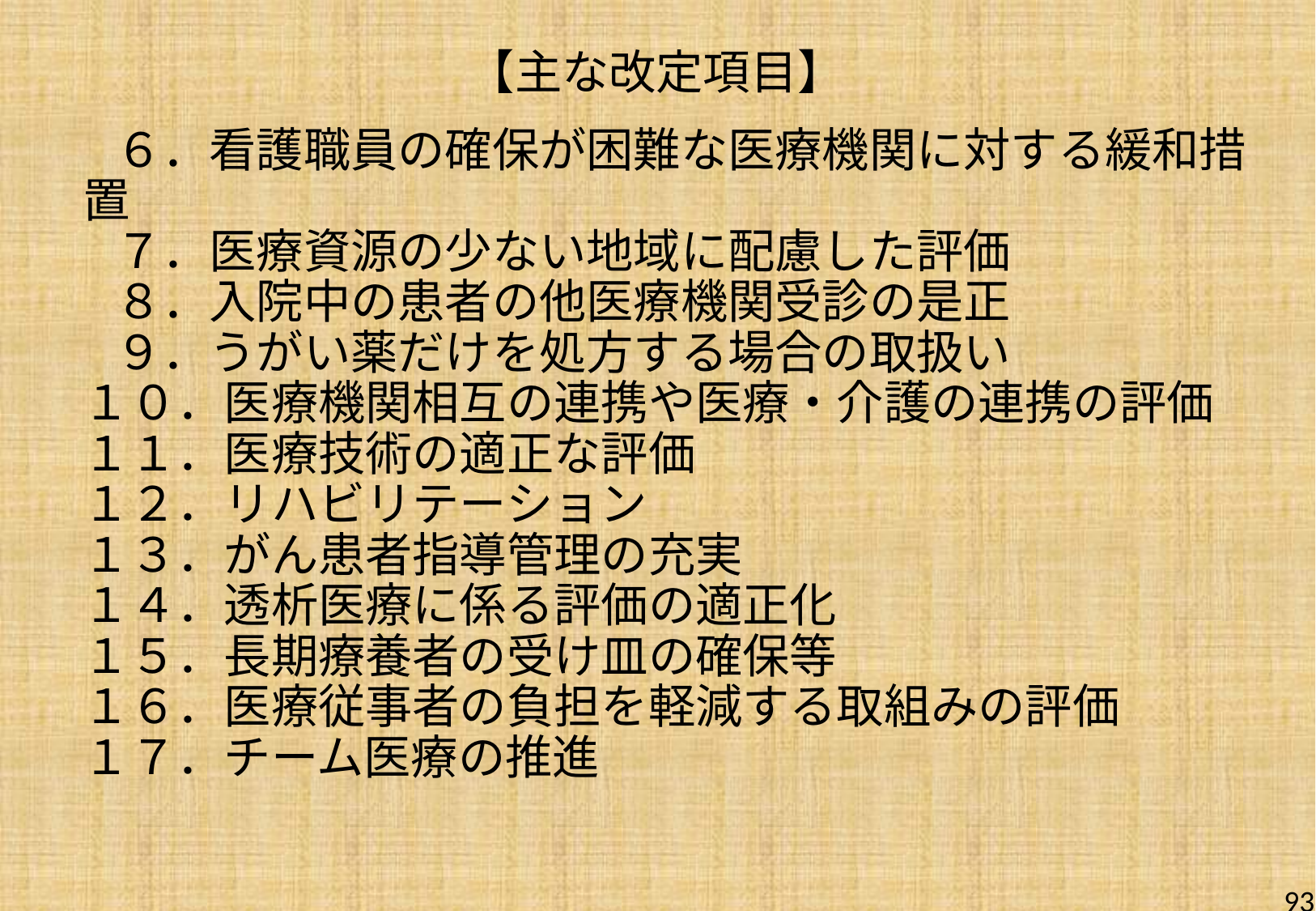

# 【主な改定項目】
  ６．看護職員の確保が困難な医療機関に対する緩和措置
  ７．医療資源の少ない地域に配慮した評価
  ８．入院中の患者の他医療機関受診の是正
  ９．うがい薬だけを処方する場合の取扱い
１０．医療機関相互の連携や医療・介護の連携の評価
１１．医療技術の適正な評価
１２．リハビリテーション
１３．がん患者指導管理の充実
１４．透析医療に係る評価の適正化
１５．長期療養者の受け皿の確保等
１６．医療従事者の負担を軽減する取組みの評価
１７．チーム医療の推進
93